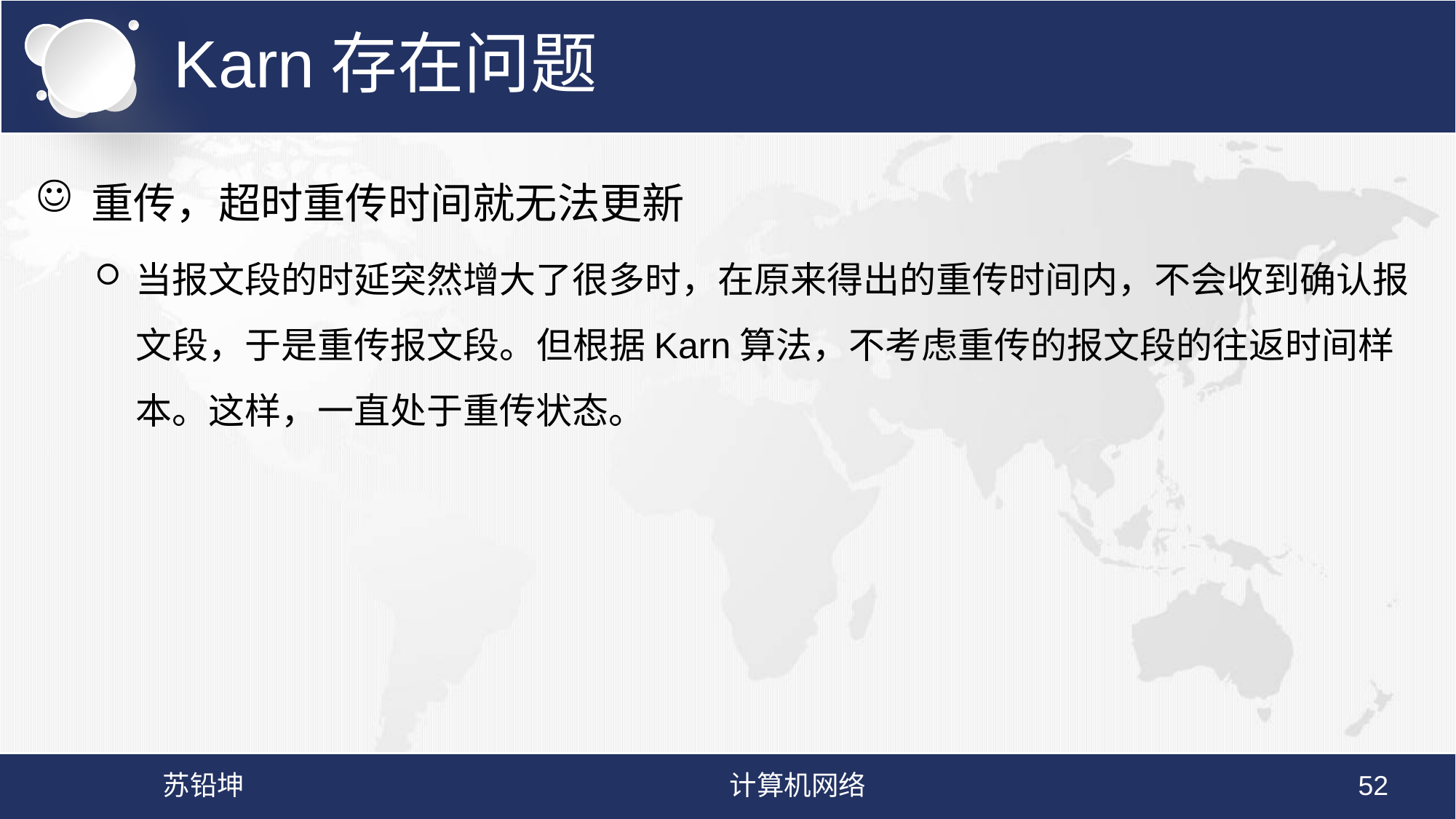

# Karn存在问题

重传，超时重传时间就无法更新
当报文段的时延突然增大了很多时，在原来得出的重传时间内，不会收到确认报文段，于是重传报文段。但根据Karn算法，不考虑重传的报文段的往返时间样本。这样，一直处于重传状态。
苏铅坤
计算机网络
52